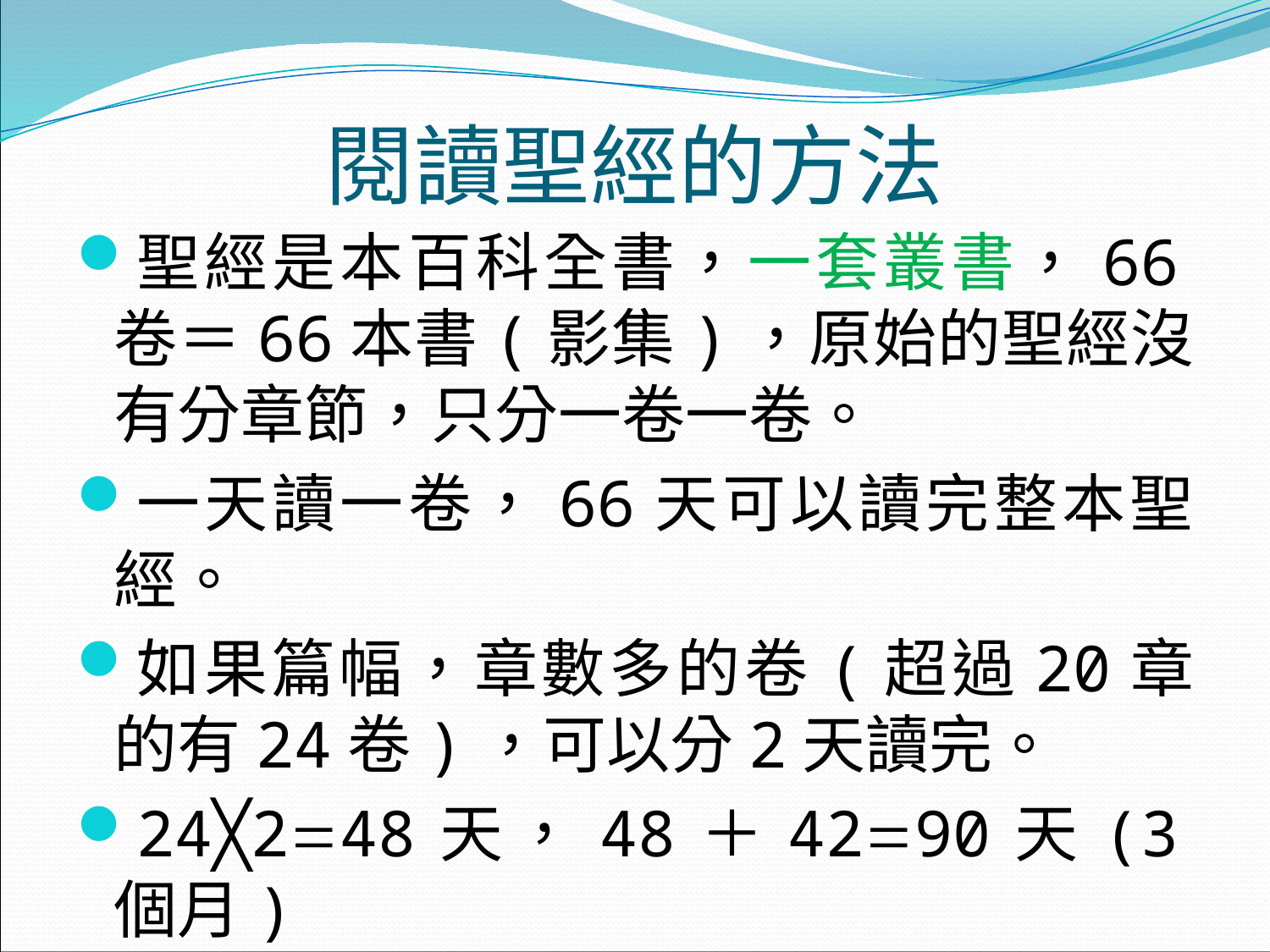

# 閱讀聖經的方法
聖經是本百科全書，一套叢書，66卷＝66本書(影集)，原始的聖經沒有分章節，只分一卷一卷。
一天讀一卷，66天可以讀完整本聖經。
如果篇幅，章數多的卷(超過20章的有24卷)，可以分2天讀完。
24╳2=48天，48＋42=90天(3個月)
一年可以讀四遍聖經。